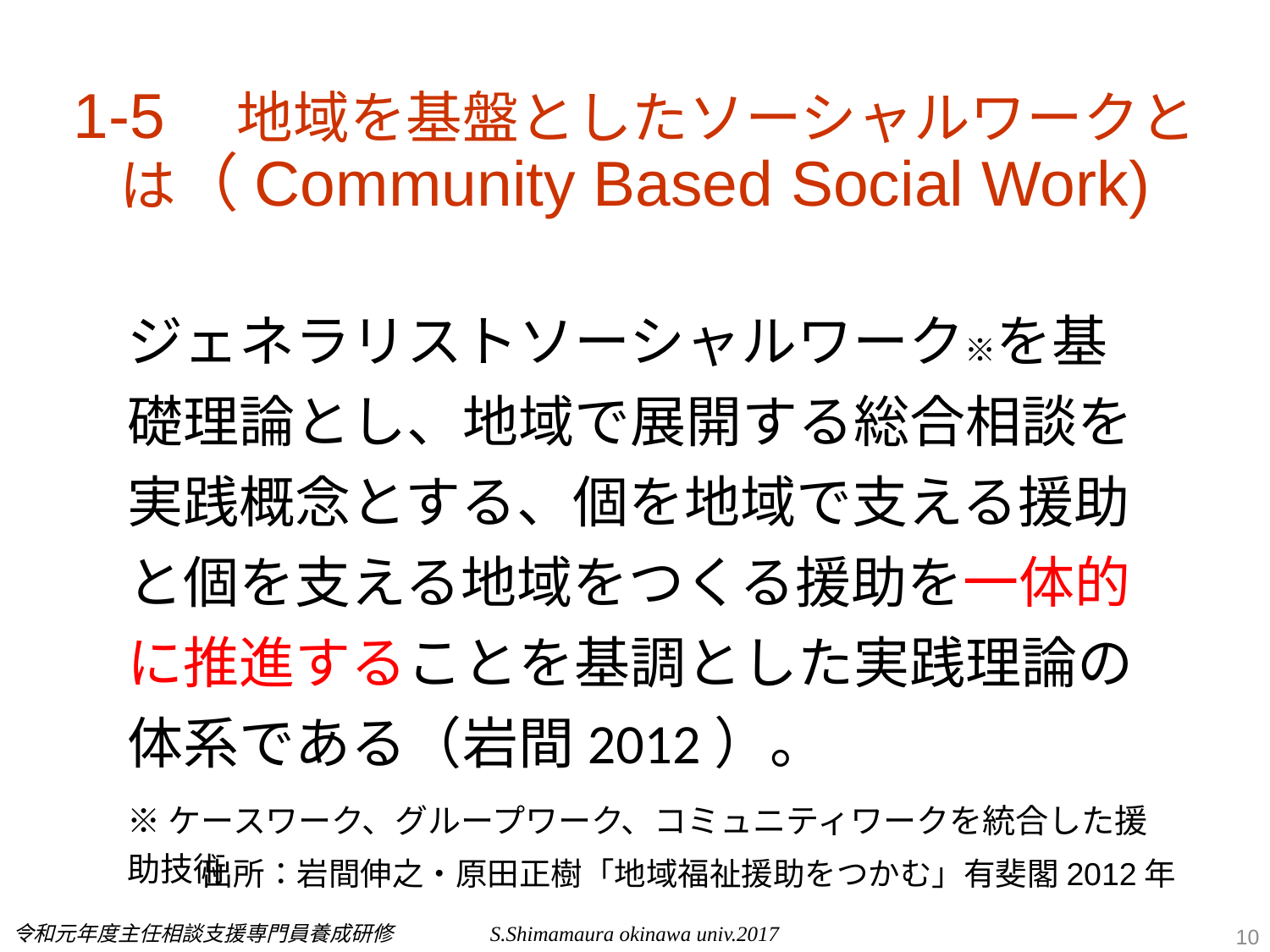

# 1-5　地域を基盤としたソーシャルワークとは（Community Based Social Work)
ジェネラリストソーシャルワーク※を基礎理論とし、地域で展開する総合相談を実践概念とする、個を地域で支える援助と個を支える地域をつくる援助を一体的に推進することを基調とした実践理論の体系である（岩間2012）。
※ケースワーク、グループワーク、コミュニティワークを統合した援助技術

出所：岩間伸之・原田正樹「地域福祉援助をつかむ」有斐閣2012年
S.Shimamaura okinawa univ.2017
令和元年度主任相談支援専門員養成研修
10